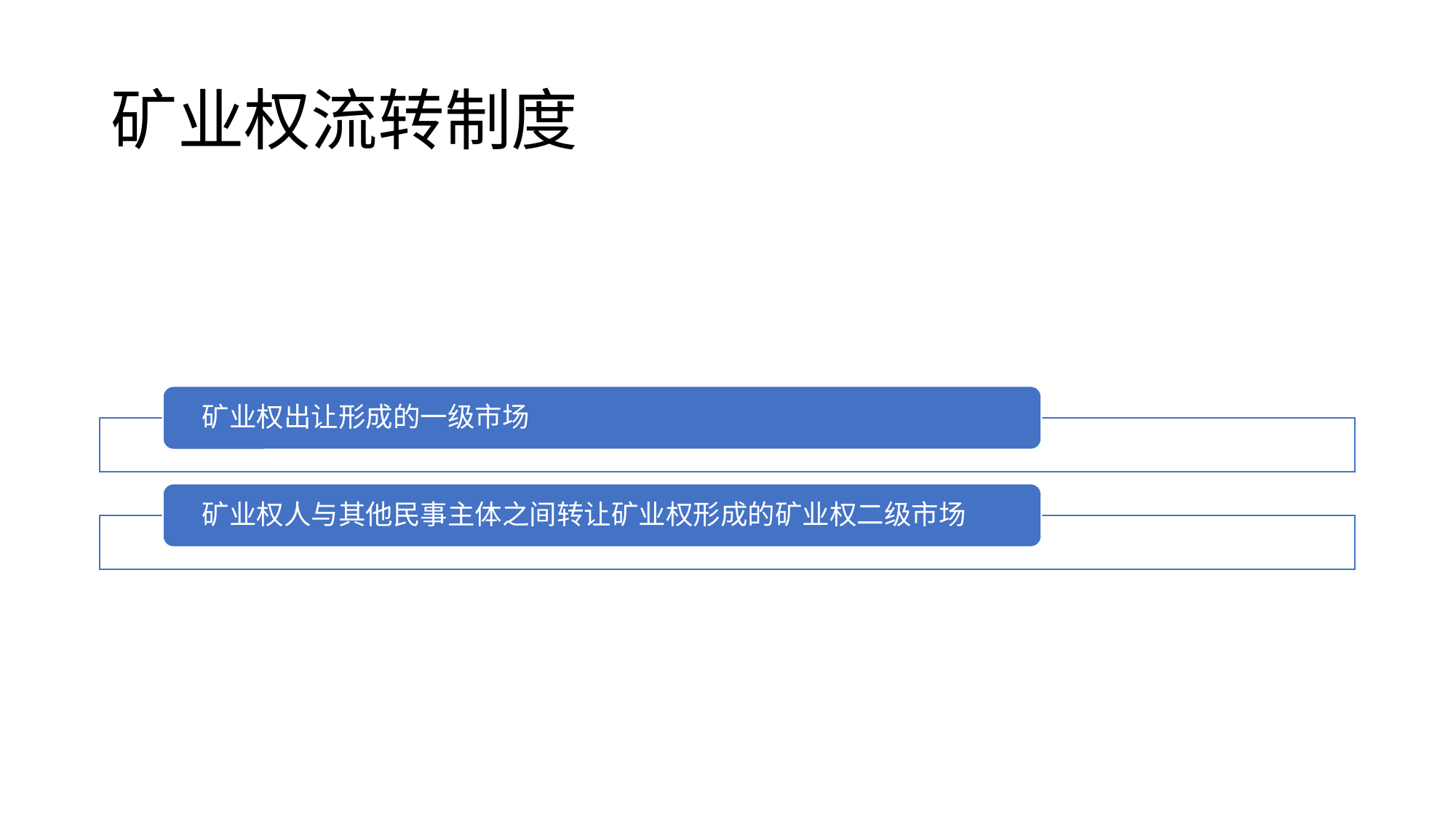

# 矿业权流转制度
矿业权出让形成的一级市场
矿业权人与其他民事主体之间转让矿业权形成的矿业权二级市场